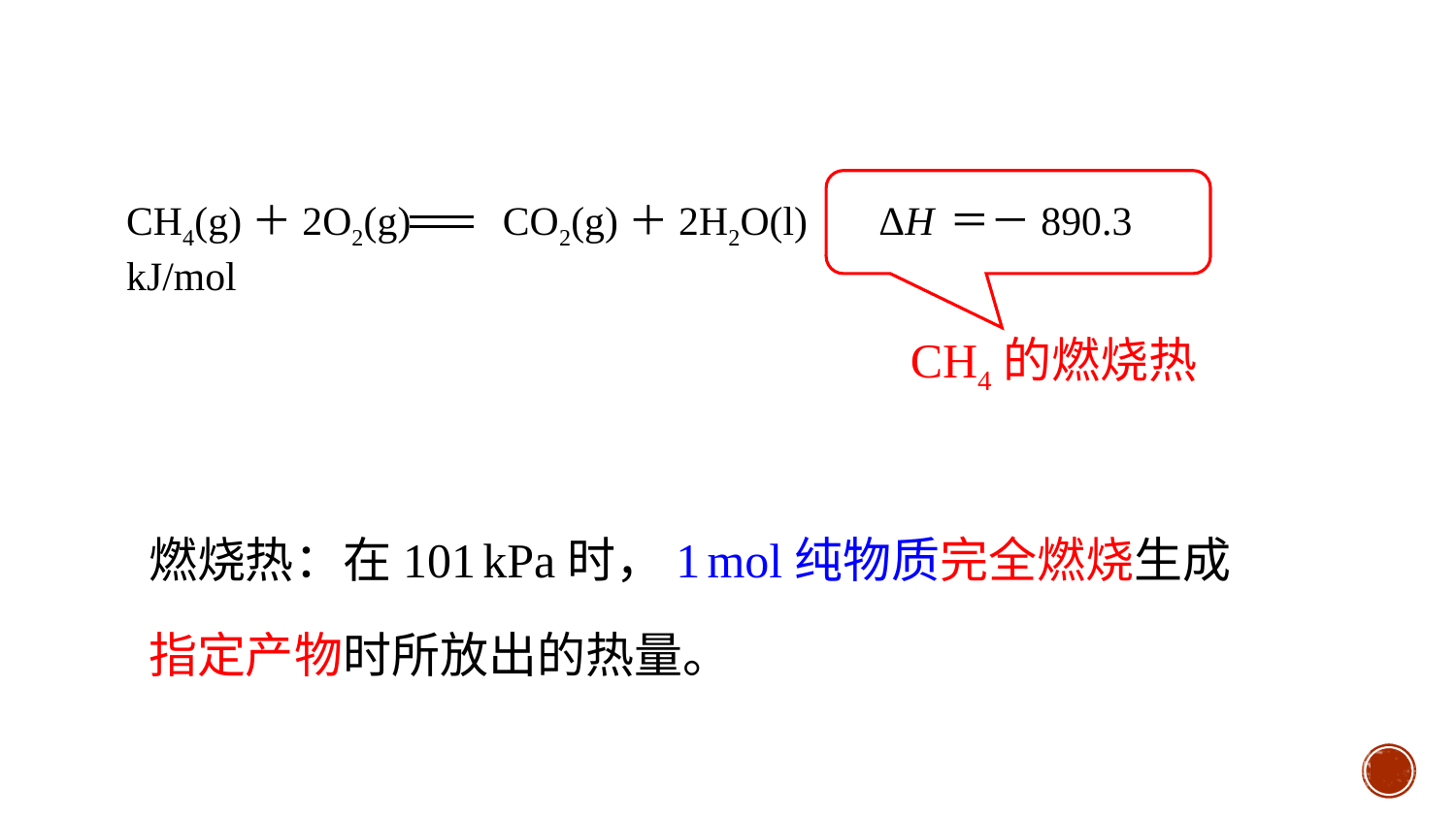

CH4(g)＋2O2(g)         CO2(g)＋2H2O(l)       ΔH ＝－890.3 kJ/mol
CH4的燃烧热
燃烧热：在101 kPa时，1 mol纯物质完全燃烧生成
指定产物时所放出的热量。